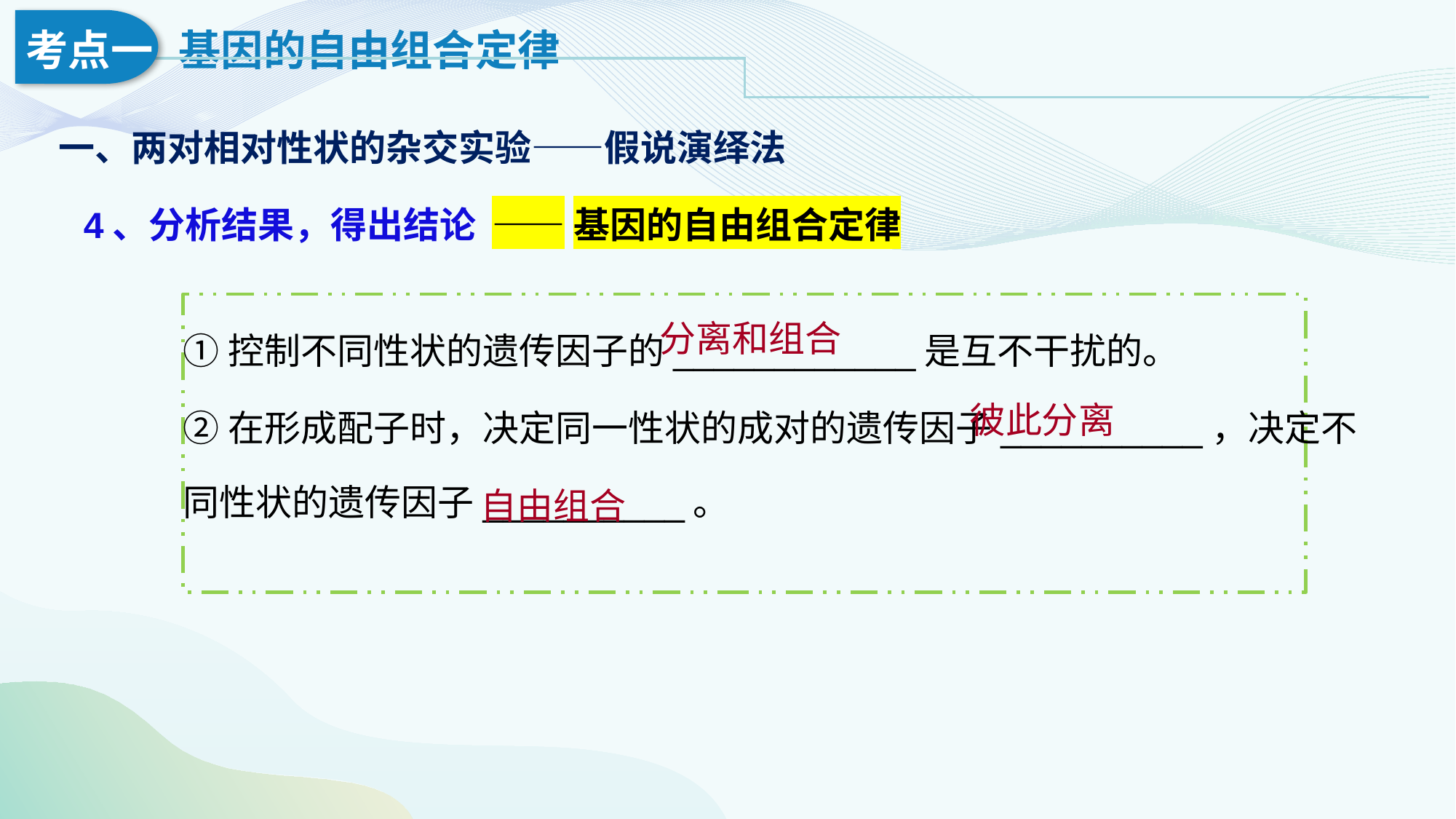

一、两对相对性状的杂交实验——假说演绎法
4、分析结果，得出结论
——基因的自由组合定律
分离和组合
①控制不同性状的遗传因子的____________是互不干扰的。
②在形成配子时，决定同一性状的成对的遗传因子__________，决定不
同性状的遗传因子__________。
彼此分离
自由组合